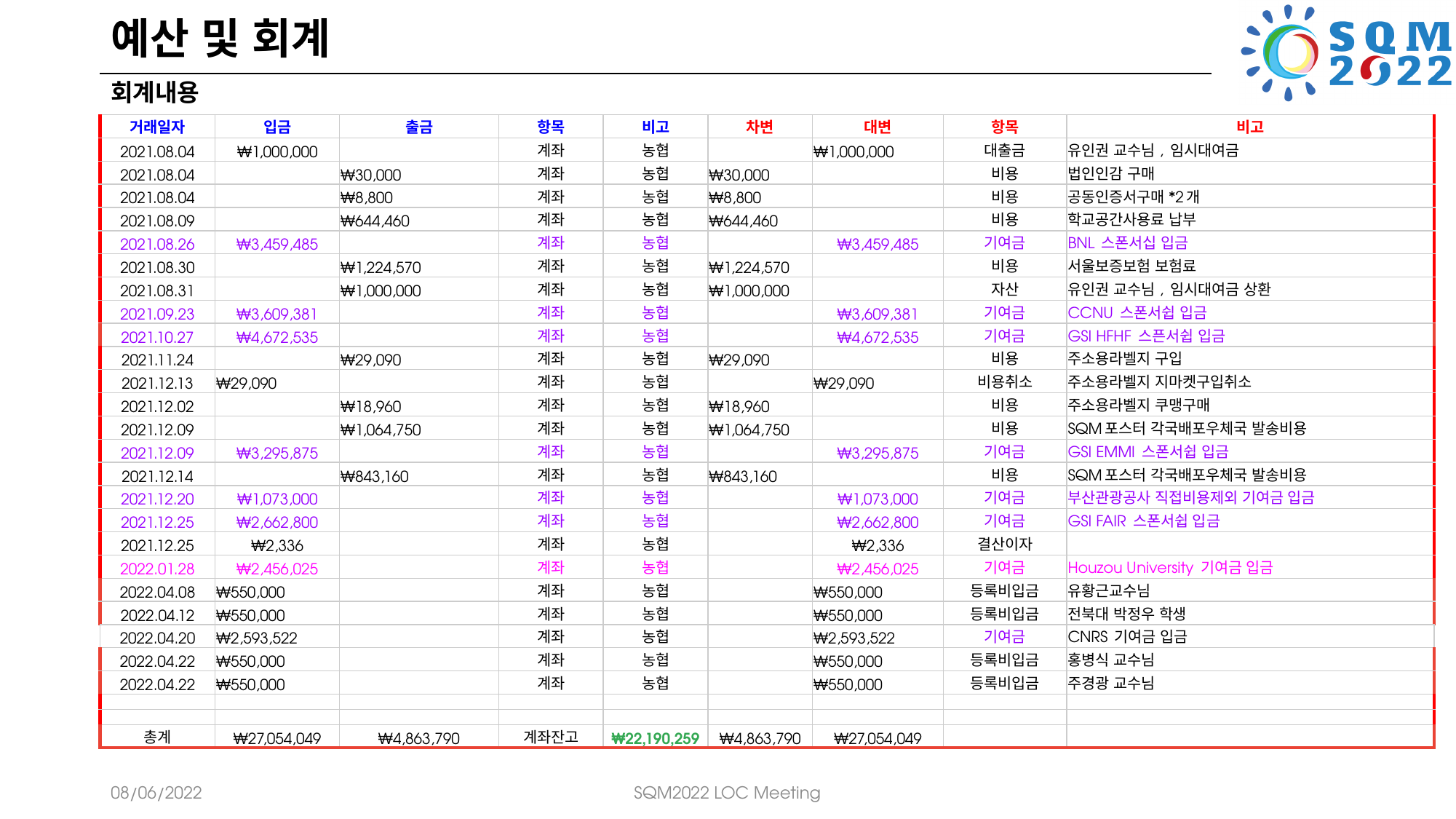

# 예산 및 회계
회계내용

| 거래일자 | 입금 | 출금 | 항목 | 비고 | 차변 | 대변 | 항목 | 비고 |
| --- | --- | --- | --- | --- | --- | --- | --- | --- |
| 2021.08.04 | ₩1,000,000 |  | 계좌 | 농협 |  | ₩1,000,000 | 대출금 | 유인권 교수님, 임시대여금 |
| 2021.08.04 |  | ₩30,000 | 계좌 | 농협 | ₩30,000 |  | 비용 | 법인인감 구매 |
| 2021.08.04 |  | ₩8,800 | 계좌 | 농협 | ₩8,800 |  | 비용 | 공동인증서구매\*2개 |
| 2021.08.09 |  | ₩644,460 | 계좌 | 농협 | ₩644,460 |  | 비용 | 학교공간사용료 납부 |
| 2021.08.26 | ₩3,459,485 |  | 계좌 | 농협 |  | ₩3,459,485 | 기여금 | BNL 스폰서십 입금 |
| 2021.08.30 |  | ₩1,224,570 | 계좌 | 농협 | ₩1,224,570 |  | 비용 | 서울보증보험 보험료 |
| 2021.08.31 |  | ₩1,000,000 | 계좌 | 농협 | ₩1,000,000 |  | 자산 | 유인권 교수님, 임시대여금 상환 |
| 2021.09.23 | ₩3,609,381 |  | 계좌 | 농협 |  | ₩3,609,381 | 기여금 | CCNU 스폰서쉽 입금 |
| 2021.10.27 | ₩4,672,535 |  | 계좌 | 농협 |  | ₩4,672,535 | 기여금 | GSI HFHF 스픈서쉽 입금 |
| 2021.11.24 |  | ₩29,090 | 계좌 | 농협 | ₩29,090 |  | 비용 | 주소용라벨지 구입 |
| 2021.12.13 | ₩29,090 |  | 계좌 | 농협 |  | ₩29,090 | 비용취소 | 주소용라벨지 지마켓구입취소 |
| 2021.12.02 |  | ₩18,960 | 계좌 | 농협 | ₩18,960 |  | 비용 | 주소용라벨지 쿠맹구매 |
| 2021.12.09 |  | ₩1,064,750 | 계좌 | 농협 | ₩1,064,750 |  | 비용 | SQM포스터 각국배포우체국 발송비용 |
| 2021.12.09 | ₩3,295,875 |  | 계좌 | 농협 |  | ₩3,295,875 | 기여금 | GSI EMMI 스폰서쉽 입금 |
| 2021.12.14 |  | ₩843,160 | 계좌 | 농협 | ₩843,160 |  | 비용 | SQM포스터 각국배포우체국 발송비용 |
| 2021.12.20 | ₩1,073,000 |  | 계좌 | 농협 |  | ₩1,073,000 | 기여금 | 부산관광공사 직접비용제외 기여금 입금 |
| 2021.12.25 | ₩2,662,800 |  | 계좌 | 농협 |  | ₩2,662,800 | 기여금 | GSI FAIR 스폰서쉽 입금 |
| 2021.12.25 | ₩2,336 |  | 계좌 | 농협 |  | ₩2,336 | 결산이자 |  |
| 2022.01.28 | ₩2,456,025 |  | 계좌 | 농협 |  | ₩2,456,025 | 기여금 | Houzou University 기여금 입금 |
| 2022.04.08 | ₩550,000 |  | 계좌 | 농협 |  | ₩550,000 | 등록비입금 | 유황근교수님 |
| 2022.04.12 | ₩550,000 |  | 계좌 | 농협 |  | ₩550,000 | 등록비입금 | 전북대 박정우 학생 |
| 2022.04.20 | ₩2,593,522 |  | 계좌 | 농협 |  | ₩2,593,522 | 기여금 | CNRS 기여금 입금 |
| 2022.04.22 | ₩550,000 |  | 계좌 | 농협 |  | ₩550,000 | 등록비입금 | 홍병식 교수님 |
| 2022.04.22 | ₩550,000 |  | 계좌 | 농협 |  | ₩550,000 | 등록비입금 | 주경광 교수님 |
|  |  |  |  |  |  |  |  |  |
|  |  |  |  |  |  |  |  |  |
| 총계 | ₩27,054,049 | ₩4,863,790 | 계좌잔고 | ₩22,190,259 | ₩4,863,790 | ₩27,054,049 |  |  |
08/06/2022
SQM2022 LOC Meeting